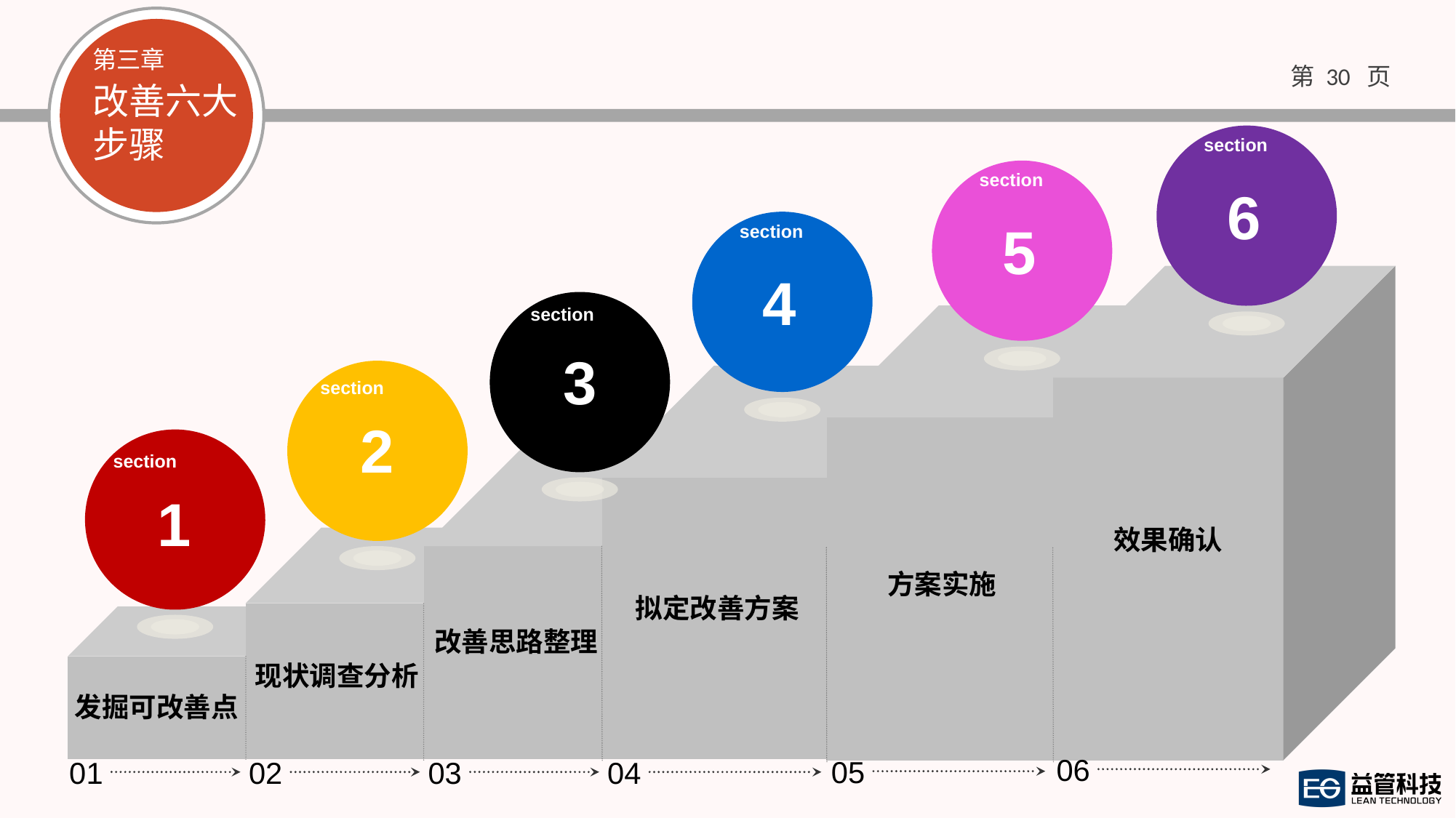

section
6

section
5

section
4

section
3

section
2

section
1

效果确认

方案实施
拟定改善方案

改善思路整理
现状调查分析

发掘可改善点
06
05
01
02
03
04